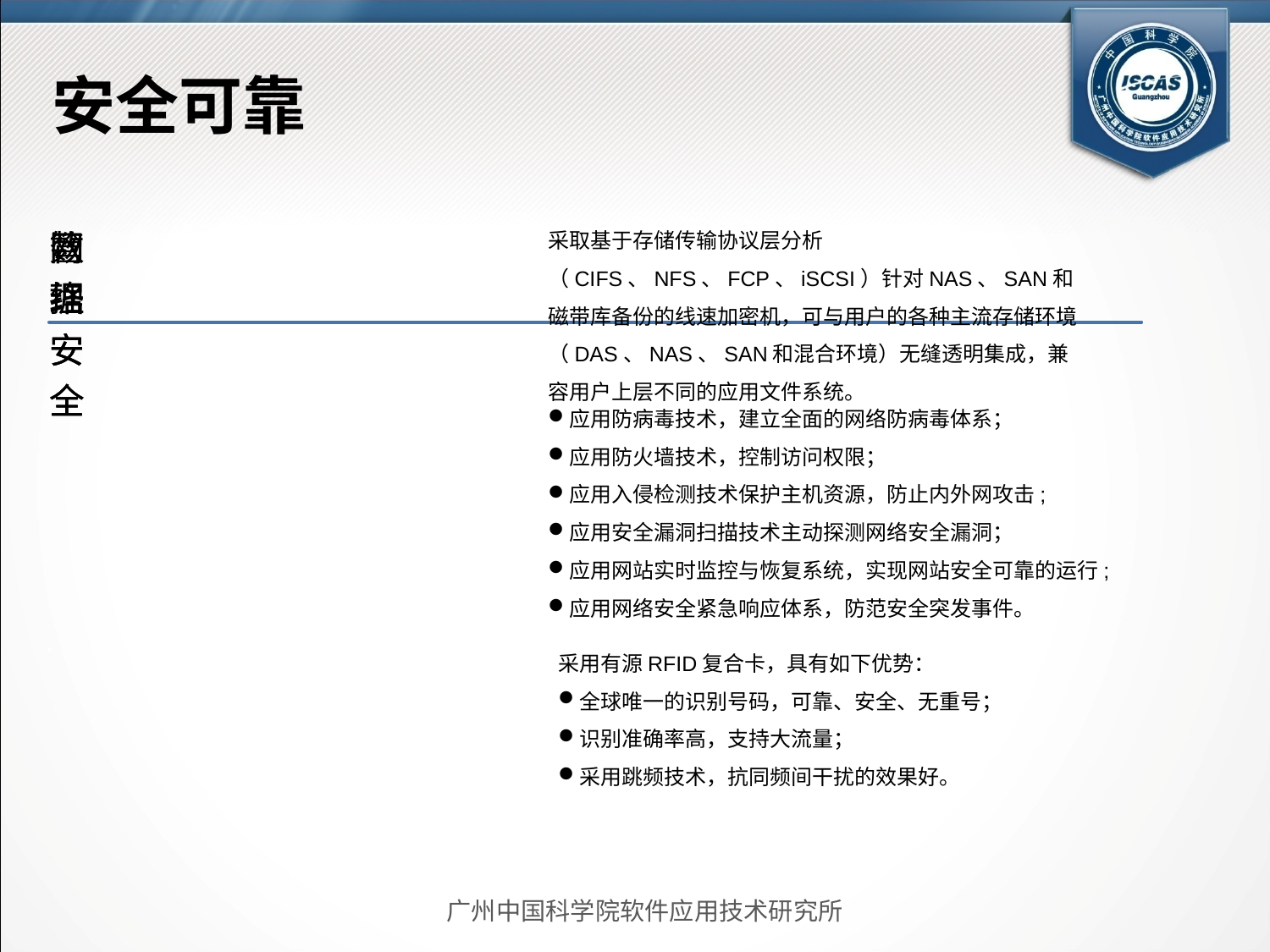

安全可靠
网络安全

采取基于存储传输协议层分析（CIFS、NFS、FCP、iSCSI）针对NAS、SAN和磁带库备份的线速加密机，可与用户的各种主流存储环境（DAS、NAS、SAN和混合环境）无缝透明集成，兼容用户上层不同的应用文件系统。
应用防病毒技术，建立全面的网络防病毒体系；
应用防火墙技术，控制访问权限；
应用入侵检测技术保护主机资源，防止内外网攻击;
应用安全漏洞扫描技术主动探测网络安全漏洞；
应用网站实时监控与恢复系统，实现网站安全可靠的运行;
应用网络安全紧急响应体系，防范安全突发事件。

采用有源RFID复合卡，具有如下优势：
全球唯一的识别号码，可靠、安全、无重号；
识别准确率高，支持大流量；
采用跳频技术，抗同频间干扰的效果好。